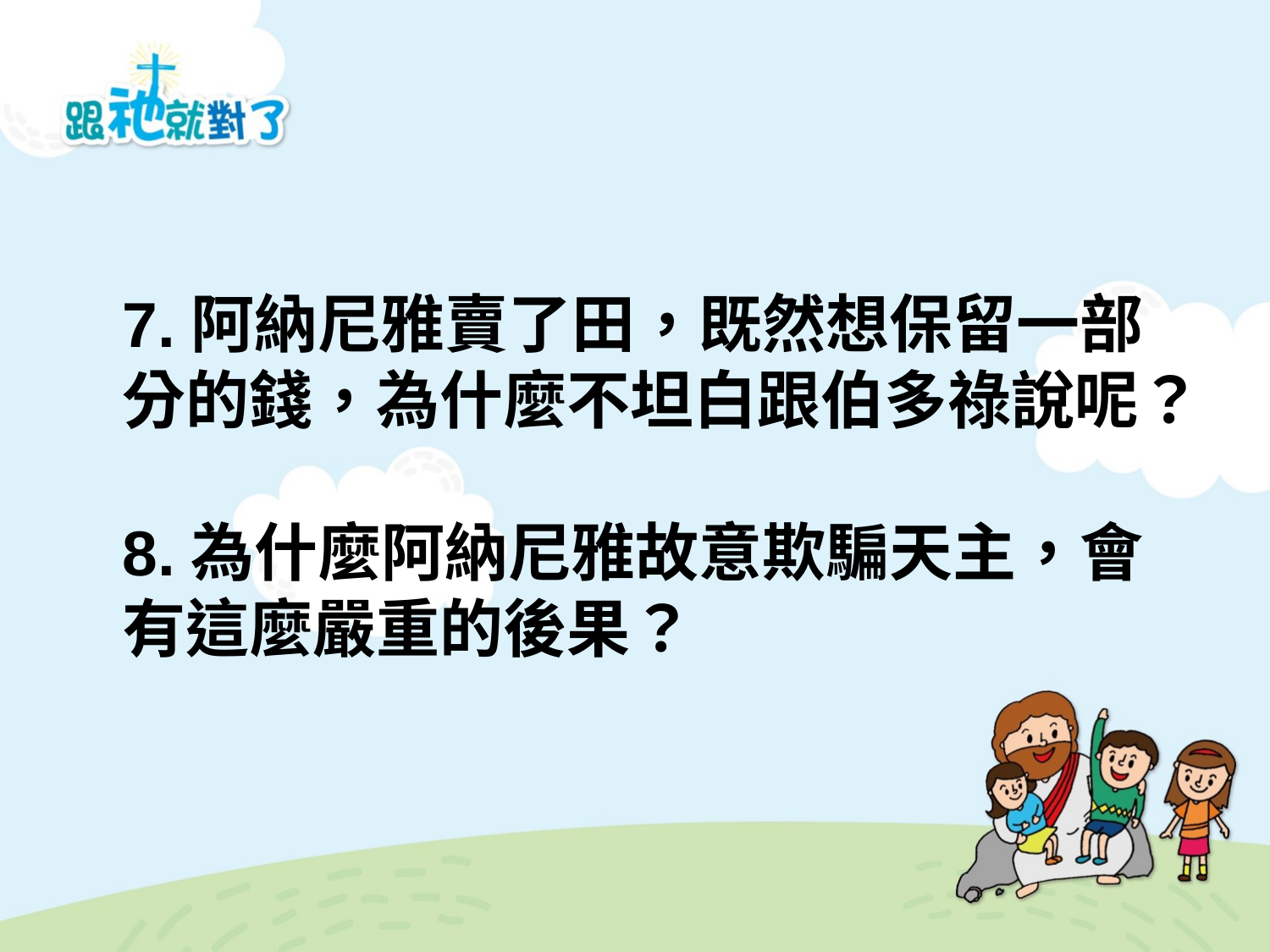

7.阿納尼雅賣了田，既然想保留一部分的錢，為什麼不坦白跟伯多祿說呢？

8.為什麼阿納尼雅故意欺騙天主，會有這麼嚴重的後果？